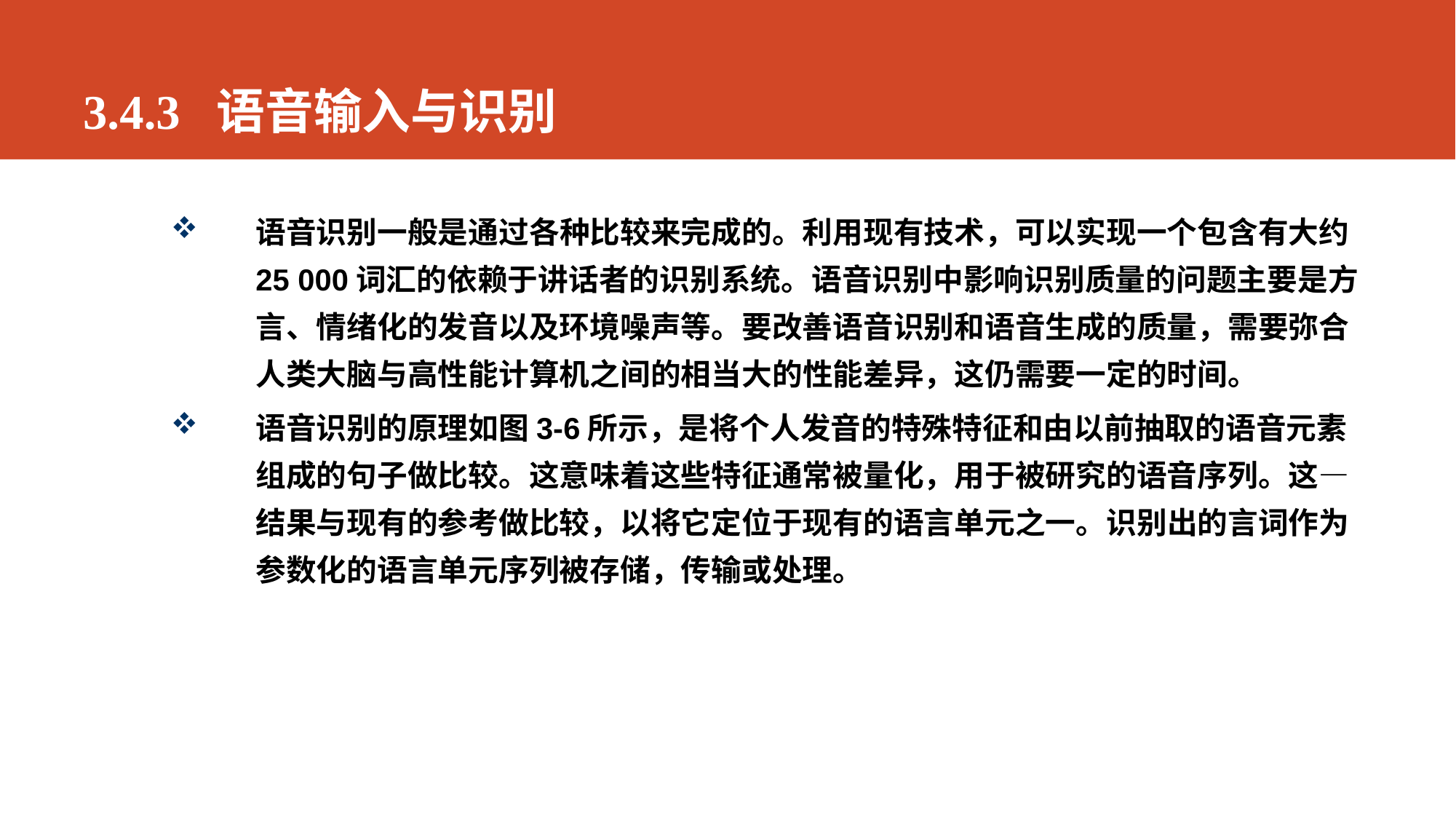

# 3.4.3  语音输入与识别
语音识别一般是通过各种比较来完成的。利用现有技术，可以实现一个包含有大约25 000词汇的依赖于讲话者的识别系统。语音识别中影响识别质量的问题主要是方言、情绪化的发音以及环境噪声等。要改善语音识别和语音生成的质量，需要弥合人类大脑与高性能计算机之间的相当大的性能差异，这仍需要一定的时间。
语音识别的原理如图3-6所示，是将个人发音的特殊特征和由以前抽取的语音元素组成的句子做比较。这意味着这些特征通常被量化，用于被研究的语音序列。这—结果与现有的参考做比较，以将它定位于现有的语言单元之一。识别出的言词作为参数化的语言单元序列被存储，传输或处理。